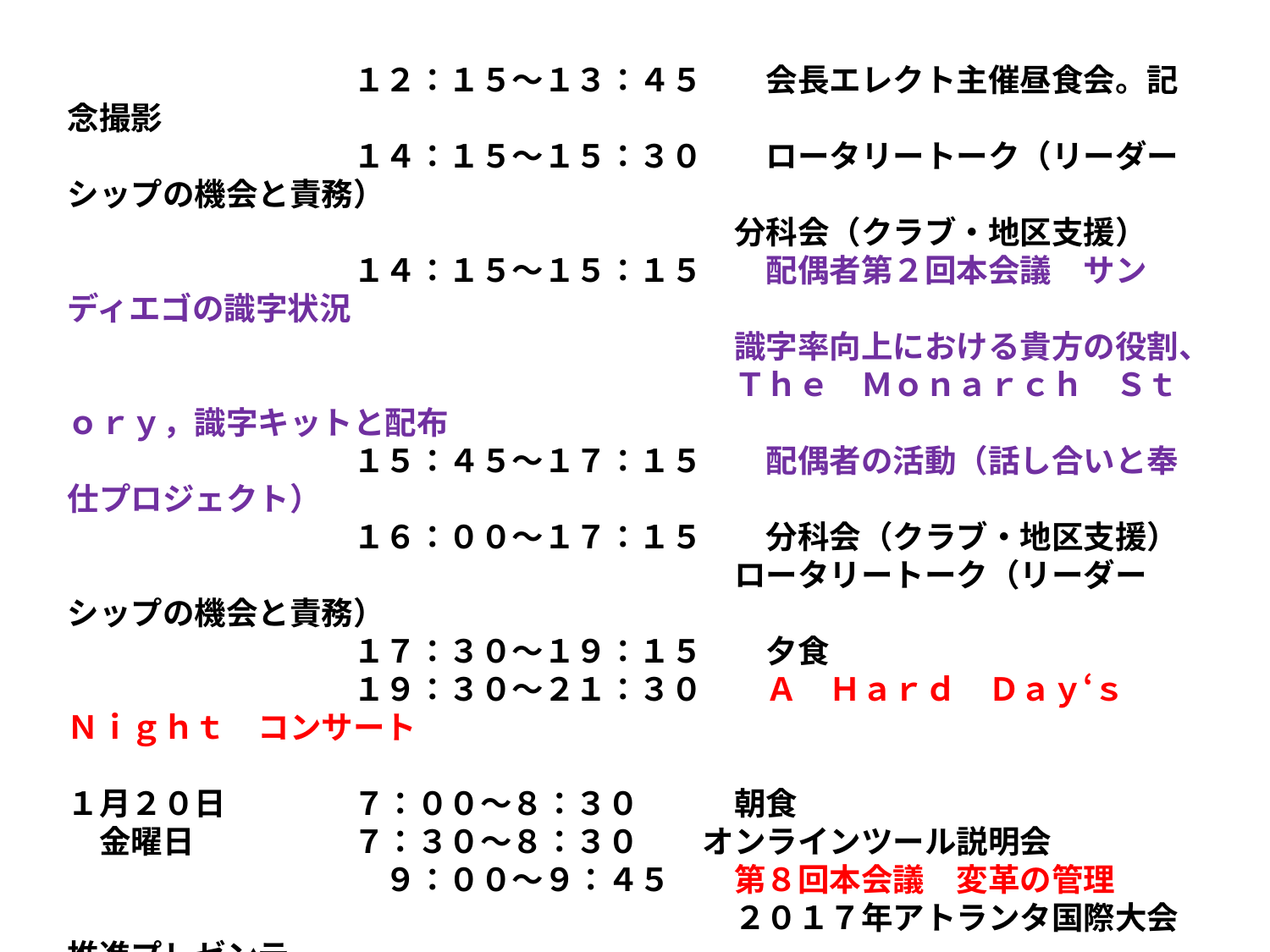

１２：１５～１３：４５　　会長エレクト主催昼食会。記念撮影
　　　　　　　　　１４：１５～１５：３０　　ロータリートーク（リーダーシップの機会と責務）
　　　　　　　　　　　　　　　　　　　　　分科会（クラブ・地区支援）
　　　　　　　　　１４：１５～１５：１５　　配偶者第２回本会議　サンディエゴの識字状況
　　　　　　　　　　　　　　　　　　　　　識字率向上における貴方の役割、
　　　　　　　　　　　　　　　　　　　　　Ｔｈｅ　Ｍｏｎａｒｃｈ　Ｓｔｏｒｙ，識字キットと配布
　　　　　　　　　１５：４５～１７：１５　　配偶者の活動（話し合いと奉仕プロジェクト）
　　　　　　　　　１６：００～１７：１５　　分科会（クラブ・地区支援）
　　　　　　　　　　　　　　　　　　　　　ロータリートーク（リーダーシップの機会と責務）
　　　　　　　　　１７：３０～１９：１５　　夕食
　　　　　　　　　１９：３０～２１：３０　　Ａ　Ｈａｒｄ　Ｄａｙ‘ｓ　Ｎｉｇｈｔ　コンサート

１月２０日　　　　７：００～８：３０　　　朝食
　金曜日　　　　　７：３０～８：３０　　オンラインツール説明会
　　　　　　　　　　９：００～９：４５　　第８回本会議　変革の管理
　　　　　　　　　　　　　　　　　　　　　２０１７年アトランタ国際大会推進プレゼンテー
　　　　　　　　　　　　　　　　　　　　　ション、ロータリーの未来、クラブを通じて強い
　　　　　　　　　　　　　　　　　　　　　ロータリーを築く、変革の管理、
　　　　　　　　　１０：４５～１２：１５　　分科会（変革の管理で強いクラブを築く）
　　　　　　　　　　　　　　　　　　　　　話し合いと評価：次年度に向けて
　　　　　　　　　　　　　　　　　　　　　配偶者：話し合いと評価：次年度に向けて